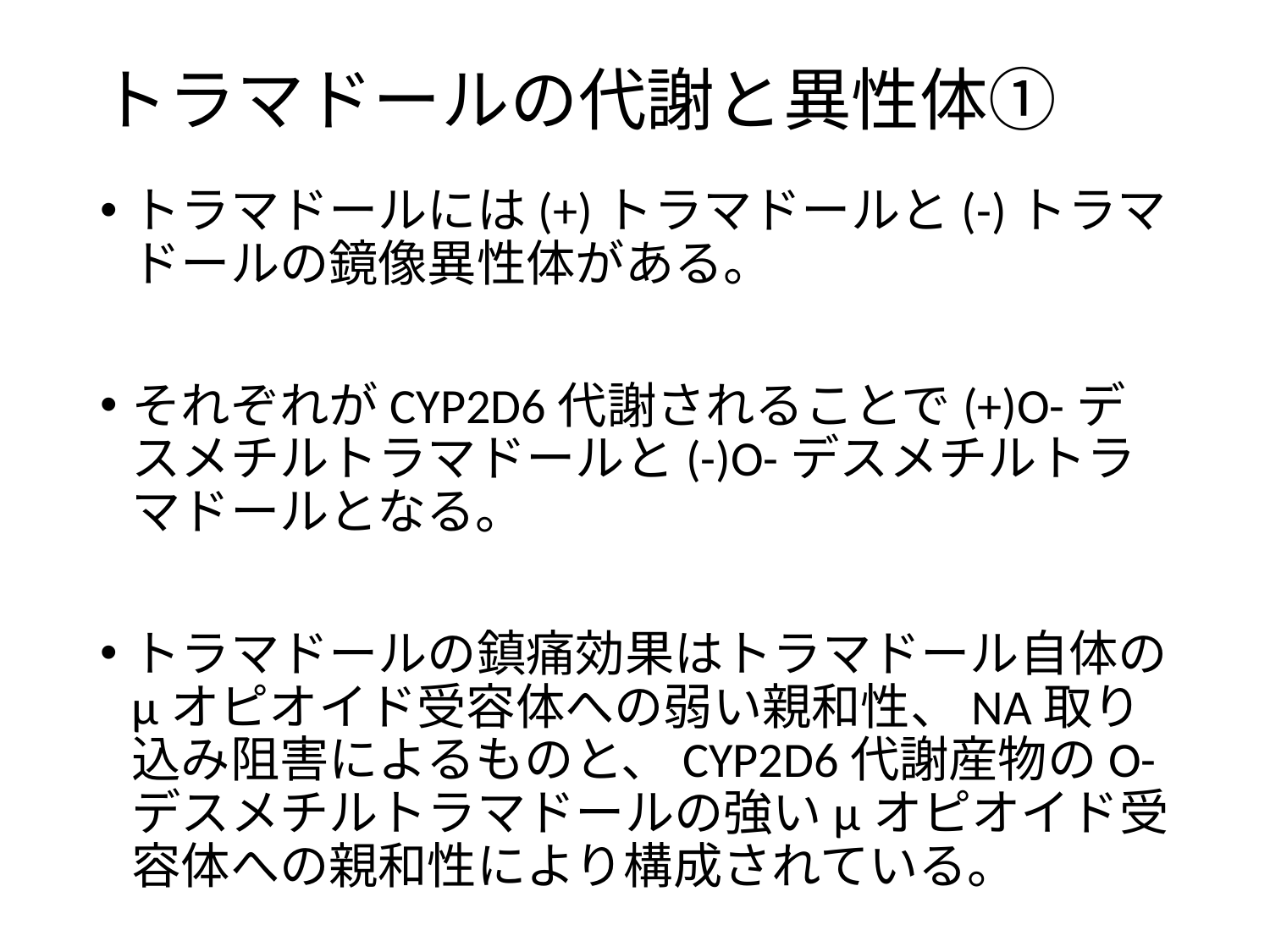

# トラマドールの代謝と異性体①
トラマドールには(+)トラマドールと(-)トラマドールの鏡像異性体がある。

それぞれがCYP2D6代謝されることで(+)O-デスメチルトラマドールと(-)O-デスメチルトラマドールとなる。

トラマドールの鎮痛効果はトラマドール自体のμオピオイド受容体への弱い親和性、NA取り込み阻害によるものと、CYP2D6代謝産物のO-デスメチルトラマドールの強いμオピオイド受容体への親和性により構成されている。